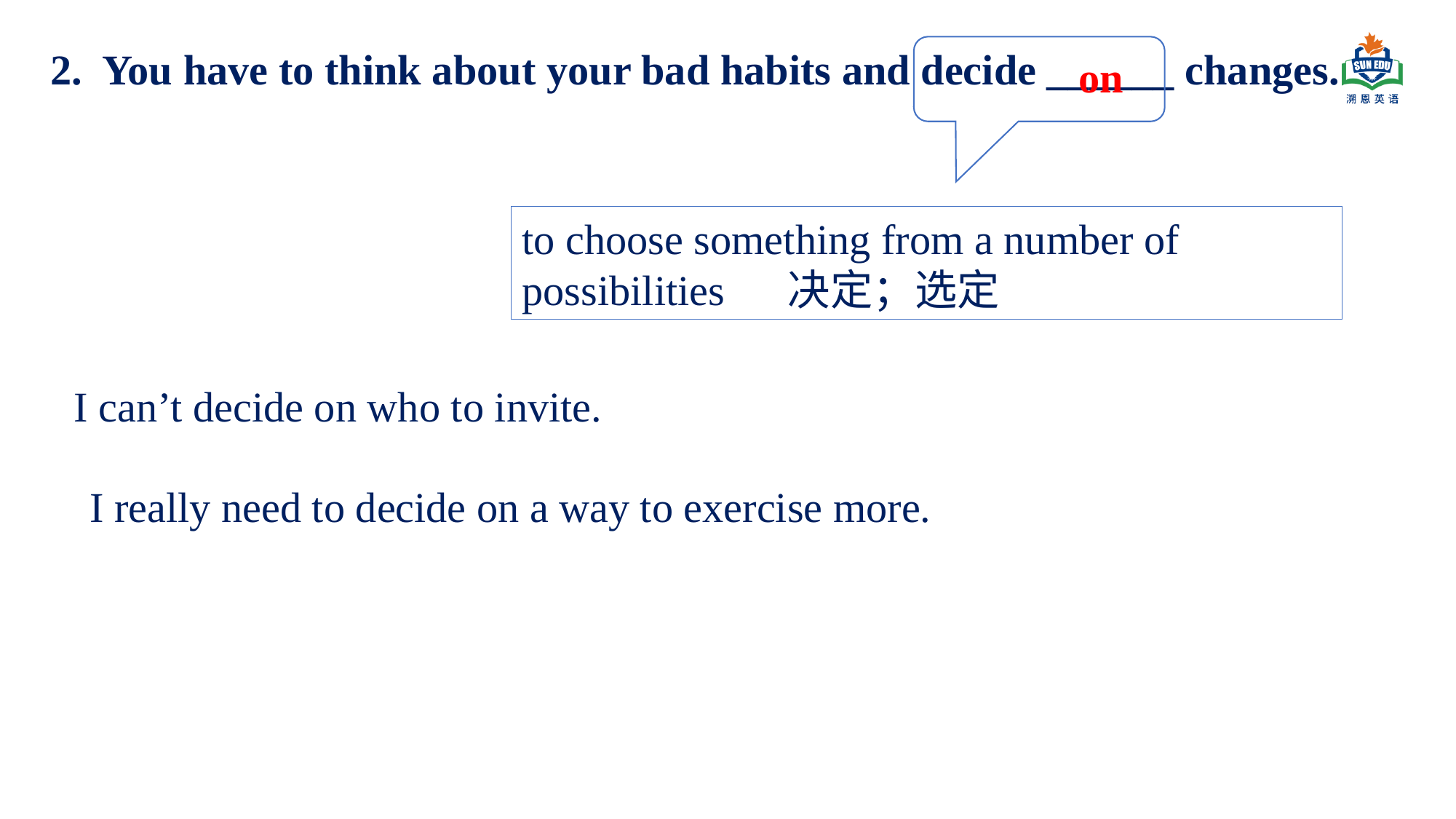

2.  You have to think about your bad habits and decide ______ changes.

on
to choose something from a number of possibilities     决定；选定
I can’t decide on who to invite.
I really need to decide on a way to exercise more.